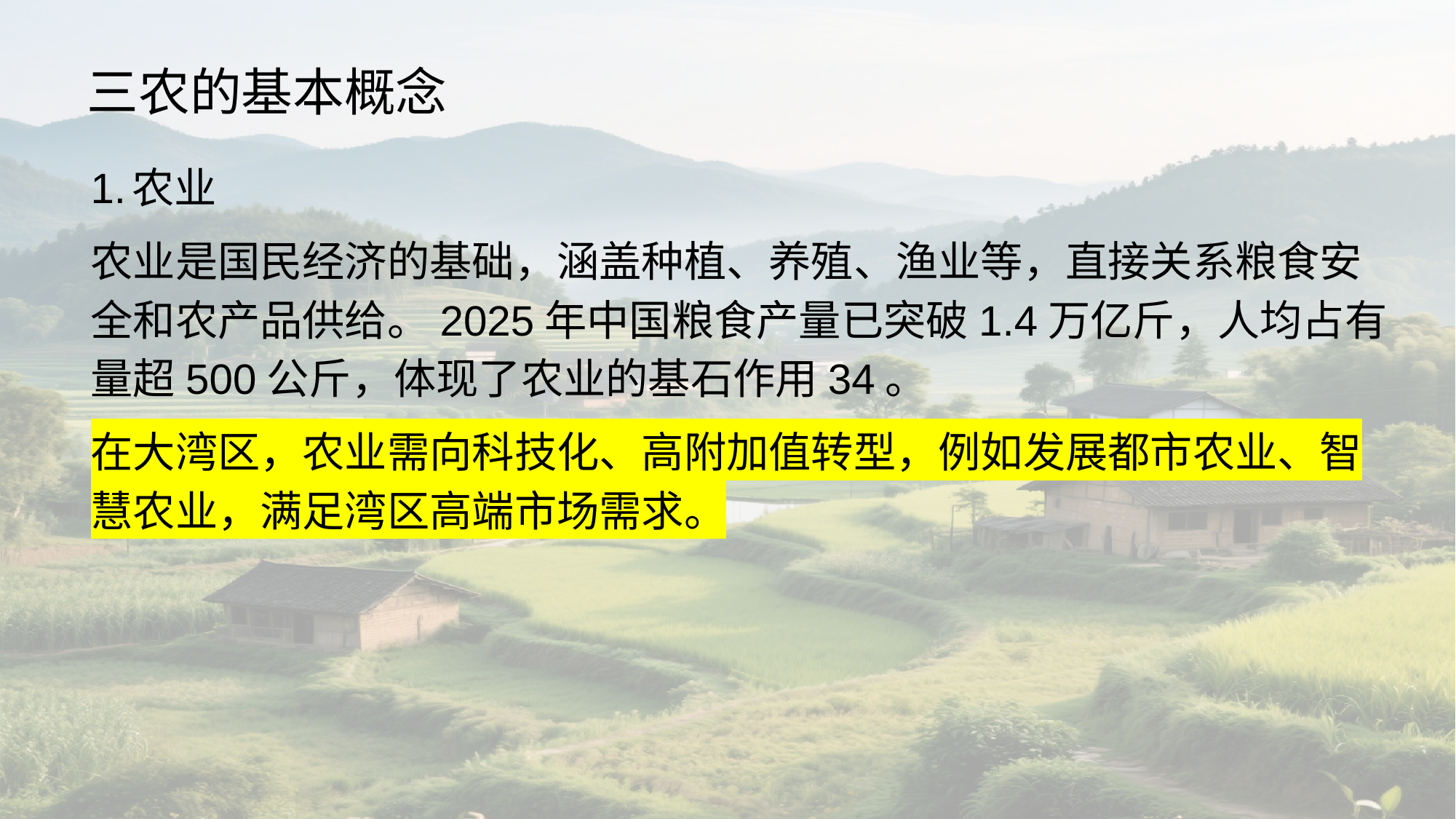

# 三农的基本概念
农业
农业是国民经济的基础，涵盖种植、养殖、渔业等，直接关系粮食安全和农产品供给。2025年中国粮食产量已突破1.4万亿斤，人均占有量超500公斤，体现了农业的基石作用34。
在大湾区，农业需向科技化、高附加值转型，例如发展都市农业、智慧农业，满足湾区高端市场需求。